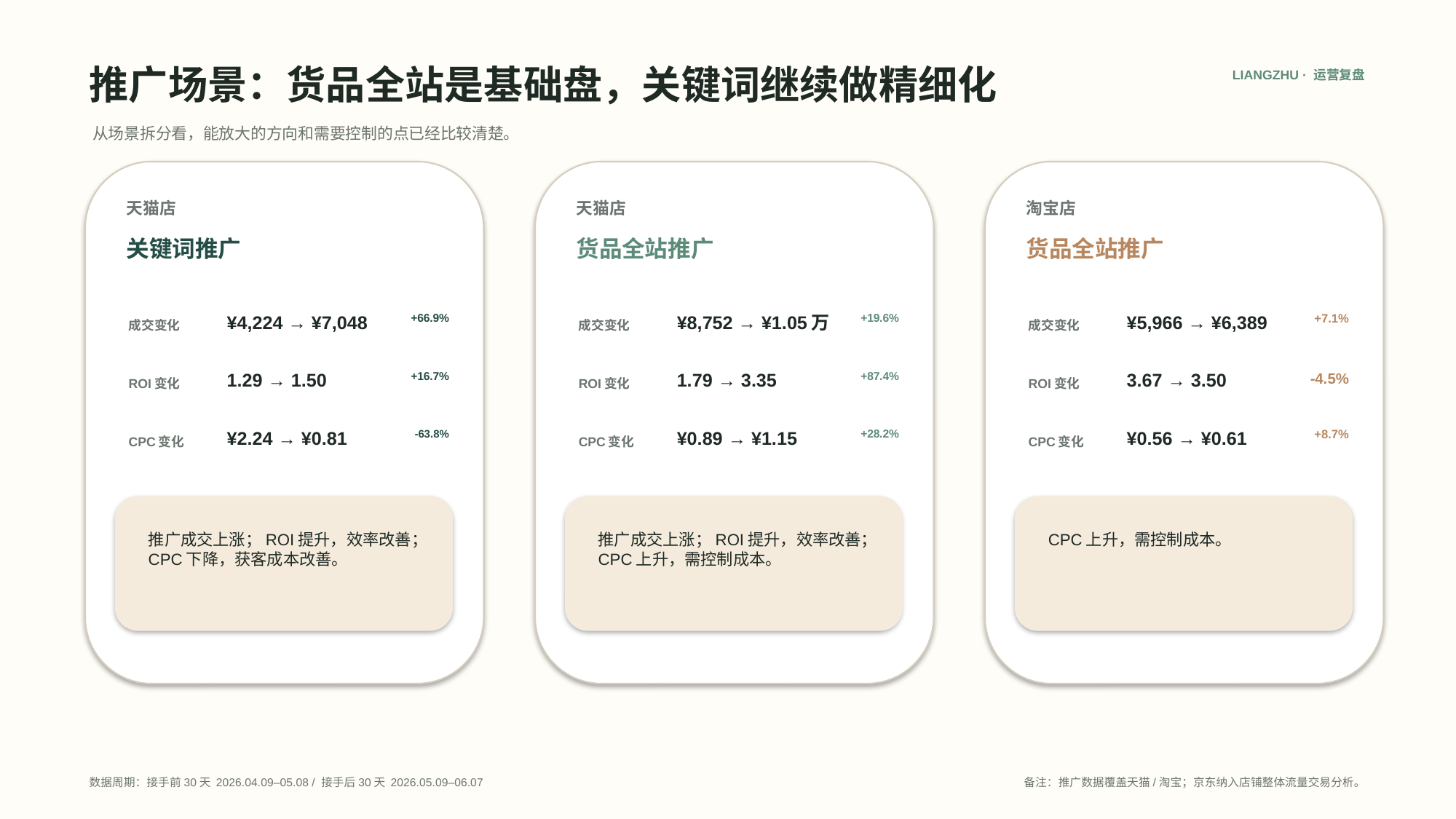

推广场景：货品全站是基础盘，关键词继续做精细化
LIANGZHU · 运营复盘
从场景拆分看，能放大的方向和需要控制的点已经比较清楚。

天猫店
天猫店
淘宝店
关键词推广
货品全站推广
货品全站推广
¥4,224 → ¥7,048
+66.9%
¥8,752 → ¥1.05万
+19.6%
¥5,966 → ¥6,389
+7.1%
成交变化
成交变化
成交变化
1.29 → 1.50
+16.7%
1.79 → 3.35
+87.4%
3.67 → 3.50
-4.5%
ROI变化
ROI变化
ROI变化
¥2.24 → ¥0.81
-63.8%
¥0.89 → ¥1.15
+28.2%
¥0.56 → ¥0.61
+8.7%
CPC变化
CPC变化
CPC变化

推广成交上涨；ROI提升，效率改善；CPC下降，获客成本改善。
推广成交上涨；ROI提升，效率改善；CPC上升，需控制成本。
CPC上升，需控制成本。
数据周期：接手前30天 2026.04.09–05.08 / 接手后30天 2026.05.09–06.07
备注：推广数据覆盖天猫/淘宝；京东纳入店铺整体流量交易分析。